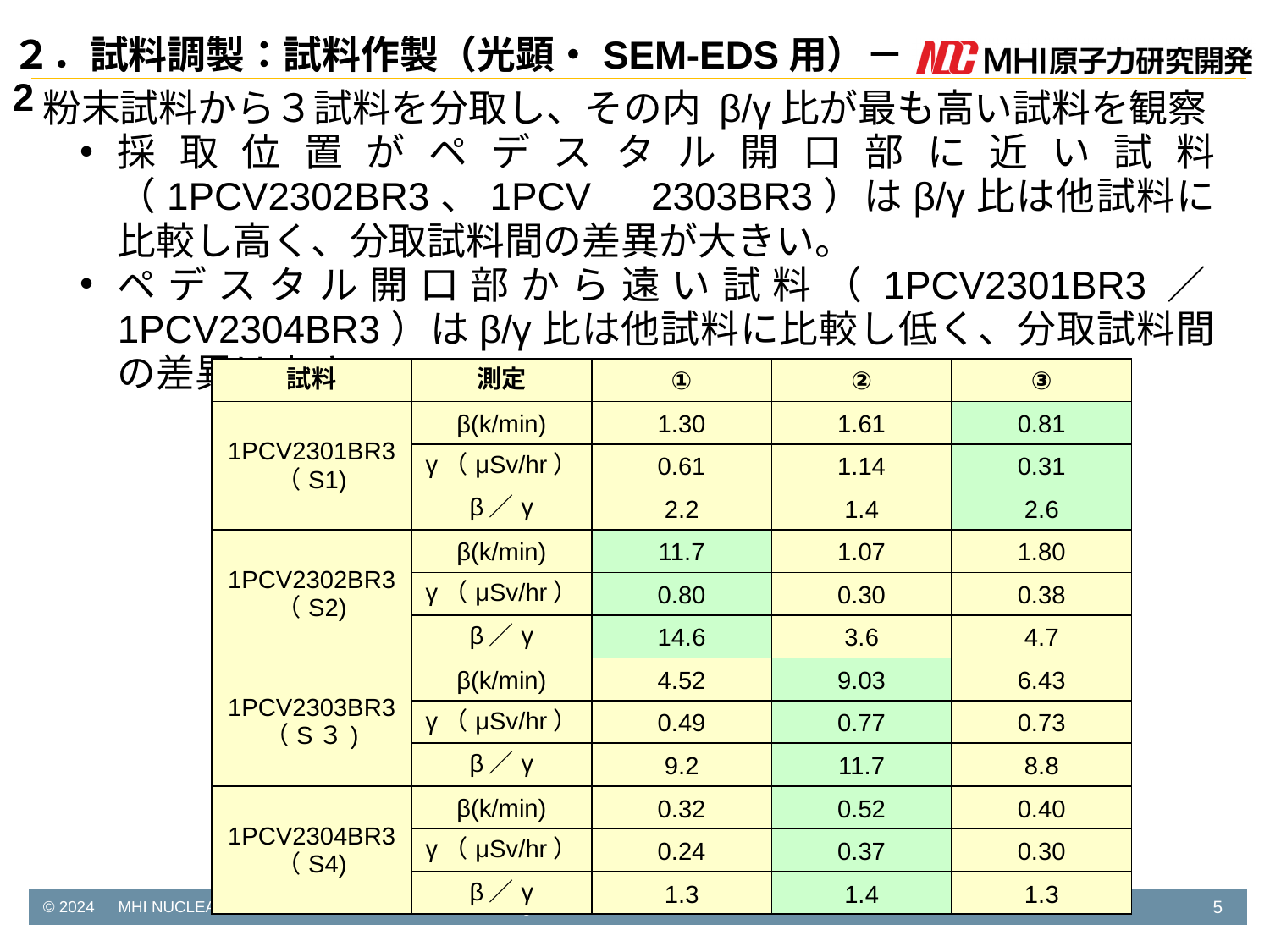

２．試料調製：試料作製（光顕・SEM-EDS用）－2
粉末試料から３試料を分取し、その内 β/γ比が最も高い試料を観察
採取位置がペデスタル開口部に近い試料（1PCV2302BR3、1PCV　2303BR3）はβ/γ比は他試料に比較し高く、分取試料間の差異が大きい。
ペデスタル開口部から遠い試料（1PCV2301BR3／1PCV2304BR3）はβ/γ比は他試料に比較し低く、分取試料間の差異は小さい。
| 試料 | 測定 | ① | ② | ③ |
| --- | --- | --- | --- | --- |
| 1PCV2301BR3 （S1) | β(k/min) | 1.30 | 1.61 | 0.81 |
|  | γ（μSv/hr） | 0.61 | 1.14 | 0.31 |
|  | β／γ | 2.2 | 1.4 | 2.6 |
| 1PCV2302BR3 （S2) | β(k/min) | 11.7 | 1.07 | 1.80 |
|  | γ（μSv/hr） | 0.80 | 0.30 | 0.38 |
|  | β／γ | 14.6 | 3.6 | 4.7 |
| 1PCV2303BR3 （S３) | β(k/min) | 4.52 | 9.03 | 6.43 |
|  | γ（μSv/hr） | 0.49 | 0.77 | 0.73 |
|  | β／γ | 9.2 | 11.7 | 8.8 |
| 1PCV2304BR3 （S4) | β(k/min) | 0.32 | 0.52 | 0.40 |
|  | γ（μSv/hr） | 0.24 | 0.37 | 0.30 |
|  | β／γ | 1.3 | 1.4 | 1.3 |